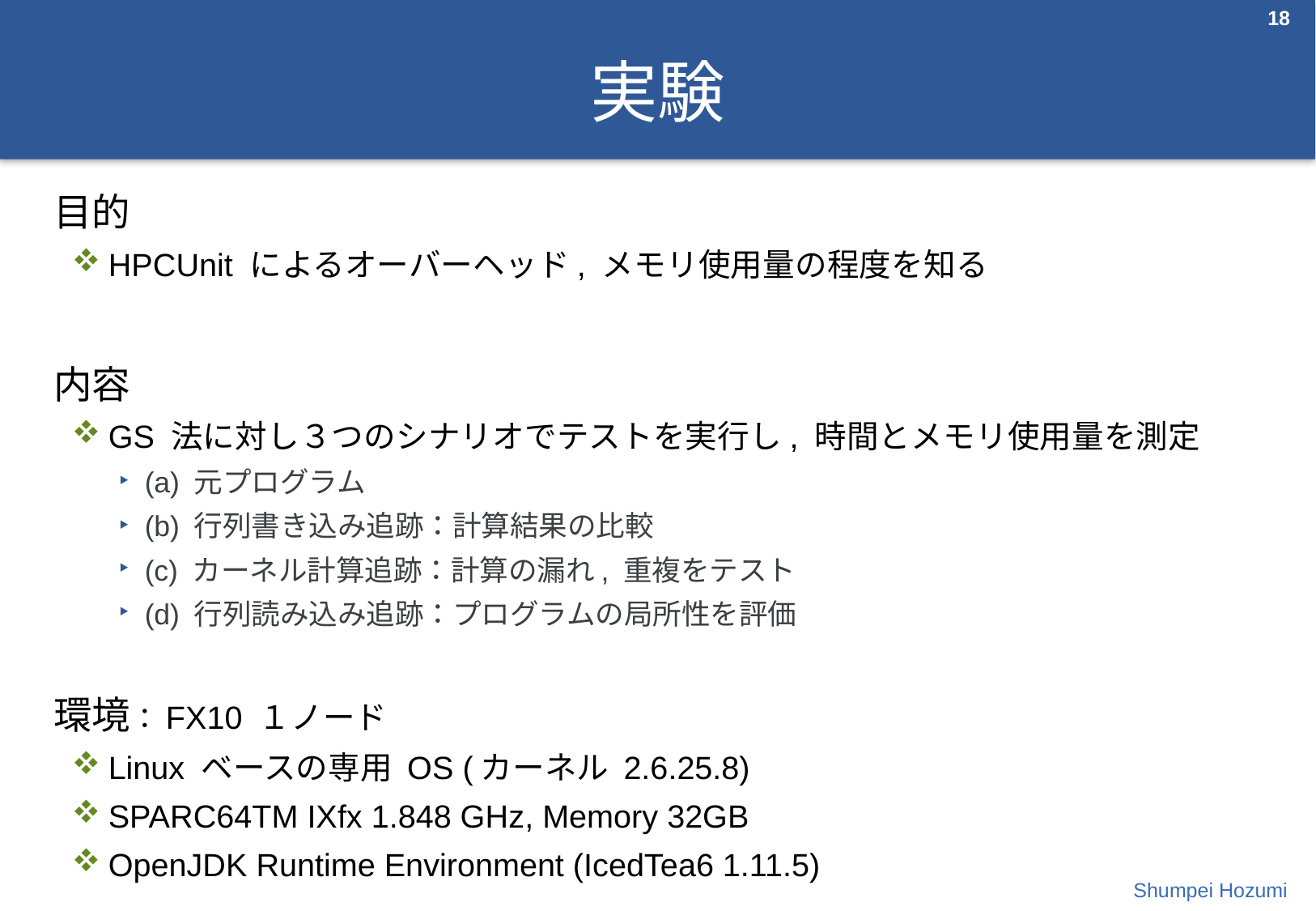

18
# 実験
目的
HPCUnit によるオーバーヘッド, メモリ使用量の程度を知る

内容
GS 法に対し３つのシナリオでテストを実行し, 時間とメモリ使用量を測定
(a) 元プログラム
(b) 行列書き込み追跡：計算結果の比較
(c) カーネル計算追跡：計算の漏れ, 重複をテスト
(d) 行列読み込み追跡：プログラムの局所性を評価

環境：FX10 １ノード
Linux ベースの専用 OS (カーネル 2.6.25.8)
SPARC64TM IXfx 1.848 GHz, Memory 32GB
OpenJDK Runtime Environment (IcedTea6 1.11.5)
Shumpei Hozumi